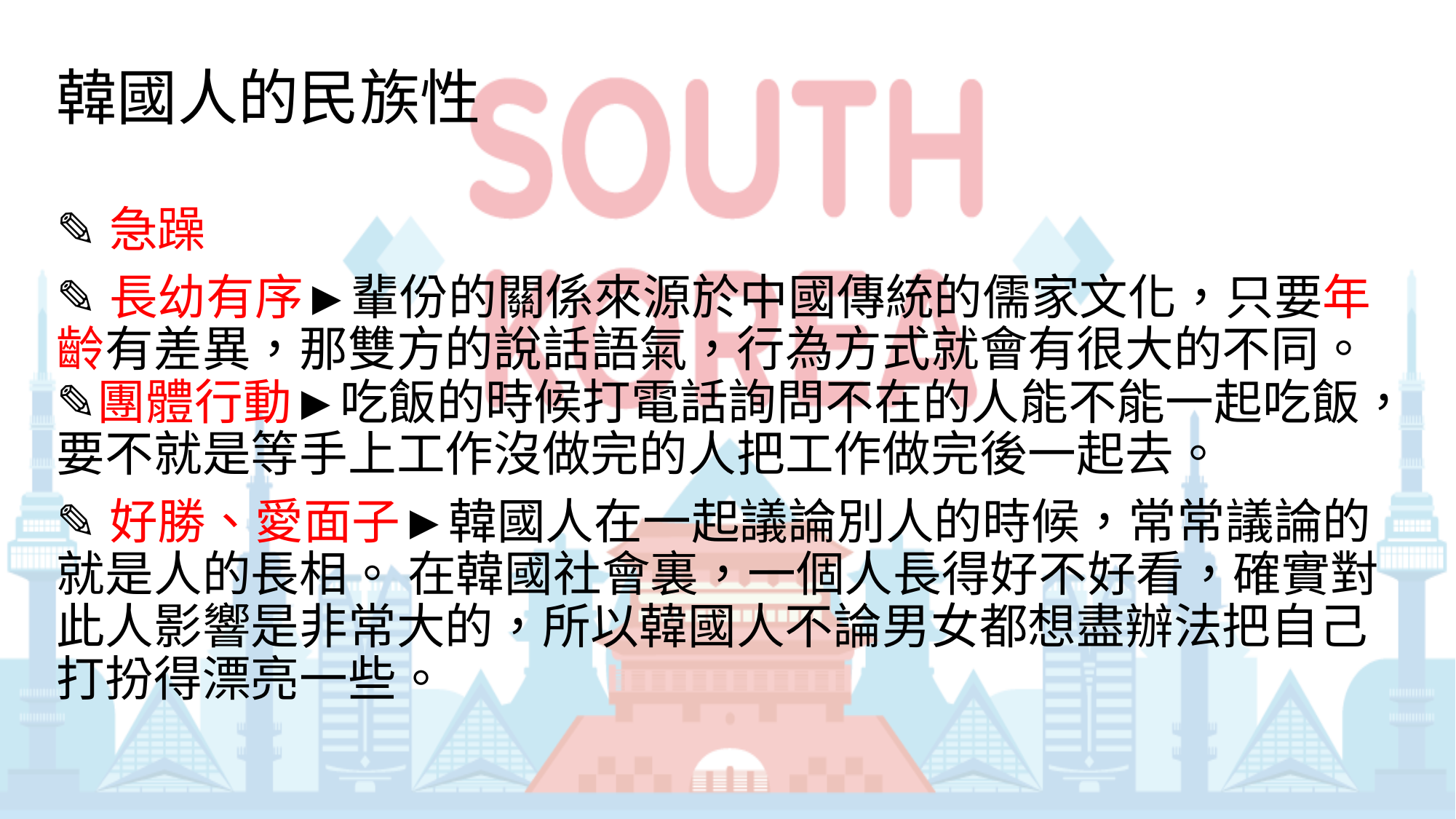

# 韓國人的民族性
✎急躁
✎長幼有序►輩份的關係來源於中國傳統的儒家文化，只要年齡有差異，那雙方的說話語氣，行為方式就會有很大的不同。
✎團體行動►吃飯的時候打電話詢問不在的人能不能一起吃飯，要不就是等手上工作沒做完的人把工作做完後一起去。
✎好勝、愛面子►韓國人在一起議論別人的時候，常常議論的就是人的長相。 在韓國社會裏，一個人長得好不好看，確實對此人影響是非常大的，所以韓國人不論男女都想盡辦法把自己打扮得漂亮一些。